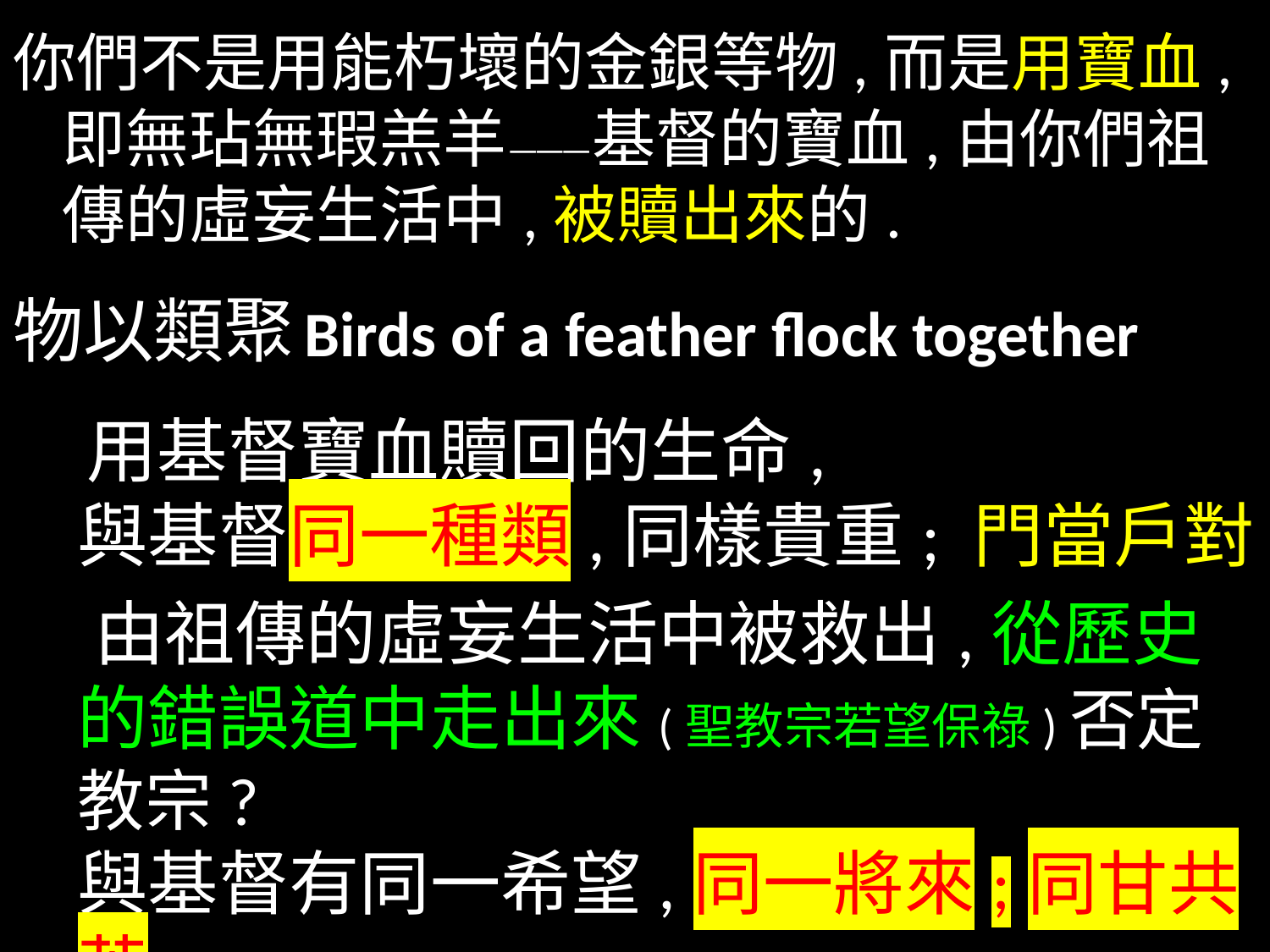

你們不是用能朽壞的金銀等物,而是用寶血,即無玷無瑕羔羊———基督的寶血,由你們祖傳的虛妄生活中,被贖出來的.
物以類聚 Birds of a feather flock together
    用基督寶血贖回的生命,
與基督同一種類,同樣貴重; 門當戶對
    由祖傳的虛妄生活中被救出,從歷史的錯誤道中走出來(聖教宗若望保祿)否定教宗?
與基督有同一希望,同一將來;同甘共苦